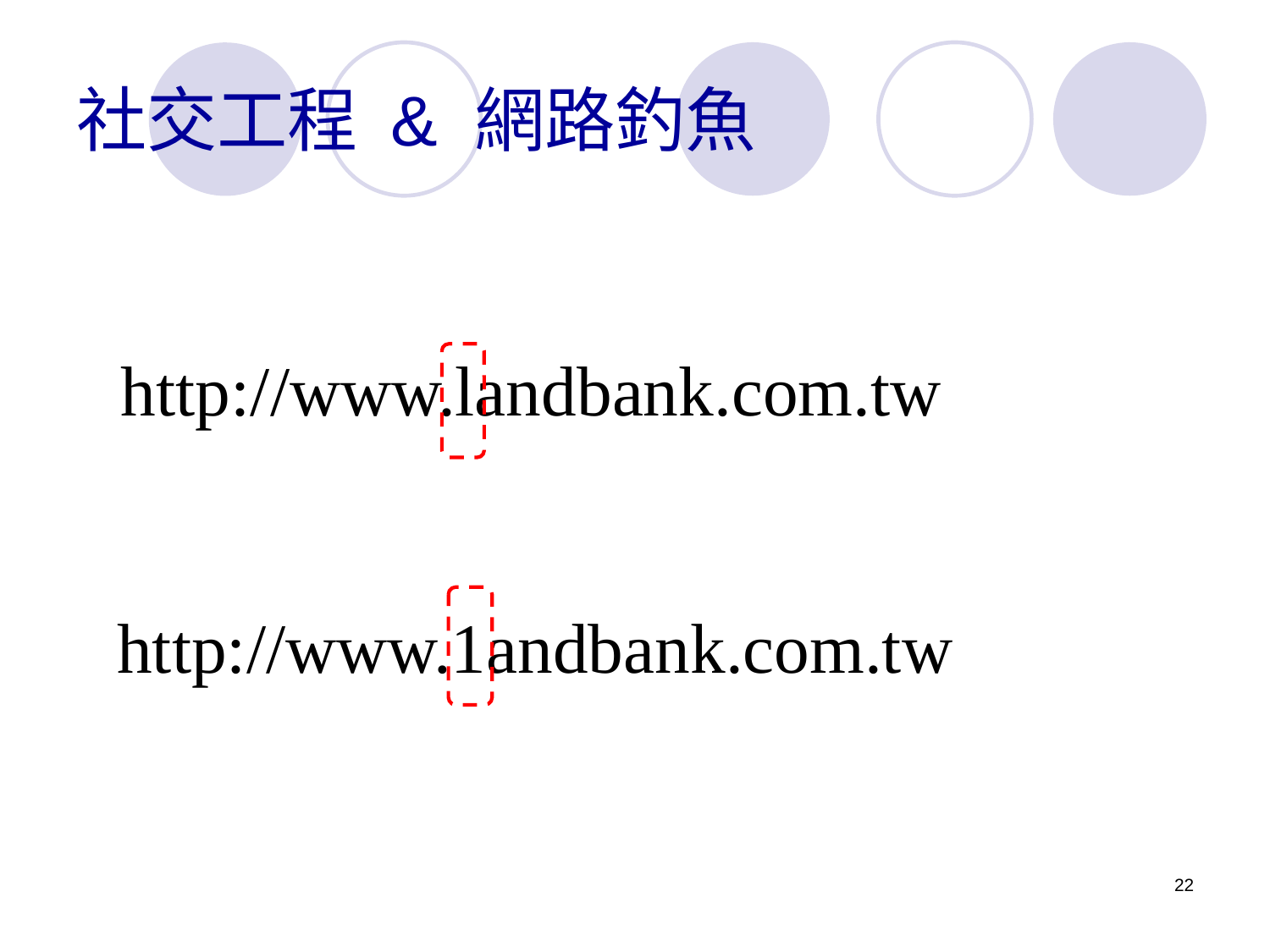

# 社交工程 & 網路釣魚
http://www.landbank.com.tw

http://www.1andbank.com.tw
22